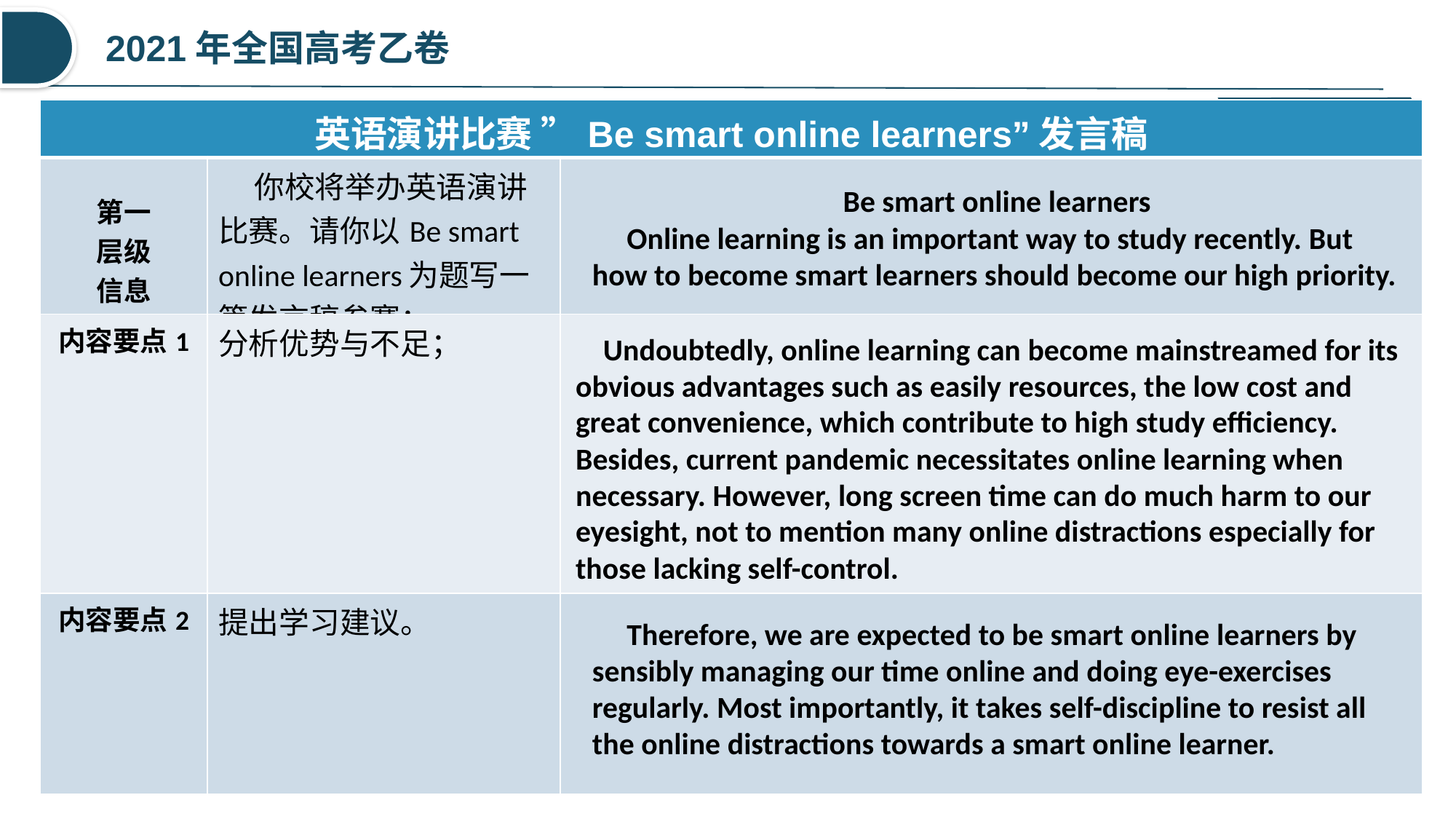

2021年全国高考乙卷

| 英语演讲比赛 ”Be smart online learners”发言稿 |  |  |
| --- | --- | --- |
| 第一 层级 信息 | 你校将举办英语演讲比赛。请你以Be smart online learners为题写一篇发言稿参赛： |  |
| 内容要点1 | 分析优势与不足； |  |
| 内容要点2 | 提出学习建议。 |  |
Be smart online learners
     Online learning is an important way to study recently. But how to become smart learners should become our high priority.
    Undoubtedly, online learning can become mainstreamed for its obvious advantages such as easily resources, the low cost and great convenience, which contribute to high study efficiency. Besides, current pandemic necessitates online learning when necessary. However, long screen time can do much harm to our eyesight, not to mention many online distractions especially for those lacking self-control.
     Therefore, we are expected to be smart online learners by sensibly managing our time online and doing eye-exercises regularly. Most importantly, it takes self-discipline to resist all the online distractions towards a smart online learner.